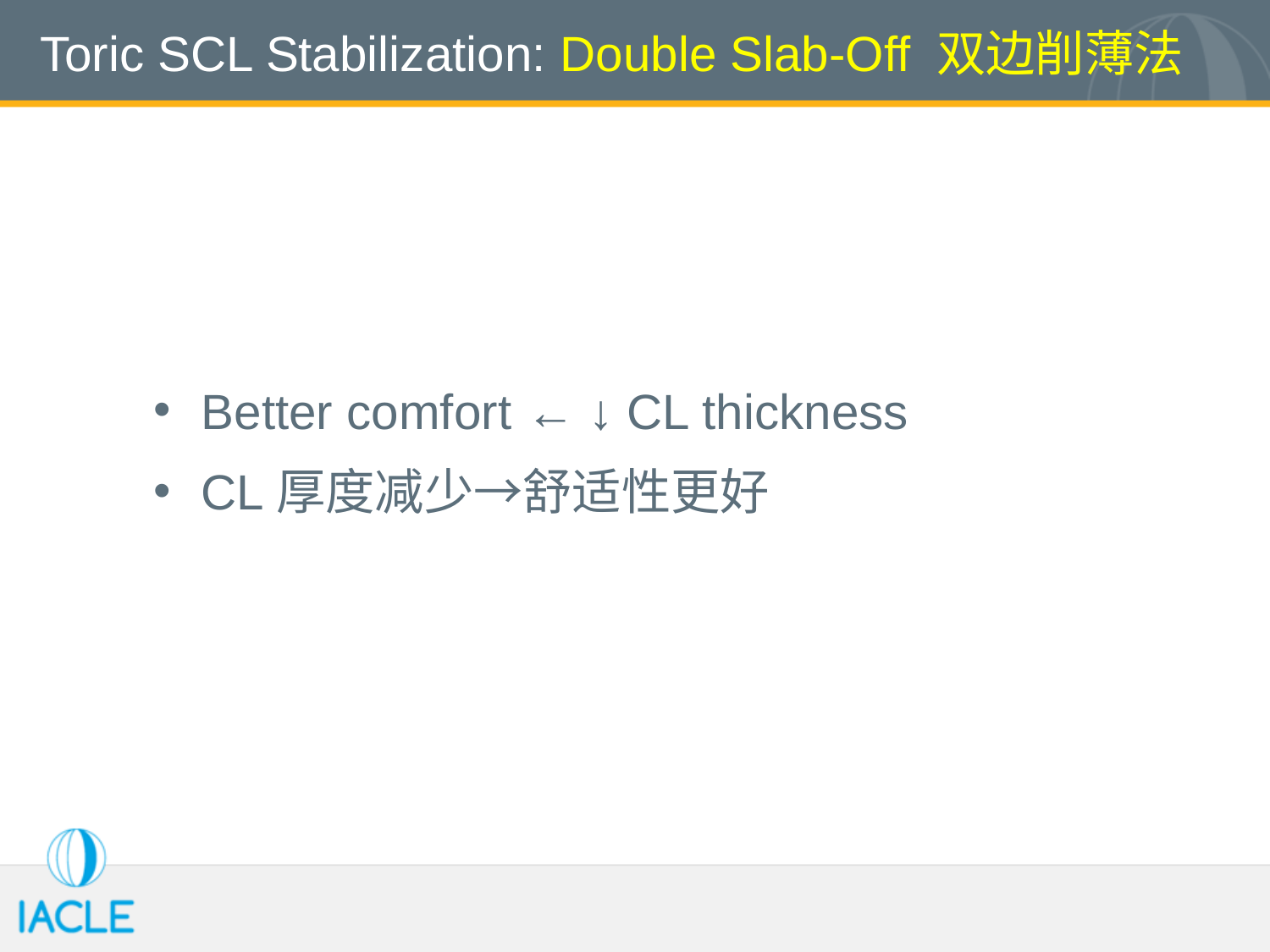

# Toric SCL Stabilization: Double Slab-Off 双边削薄法

Better comfort ← ↓ CL thickness
CL厚度减少→舒适性更好